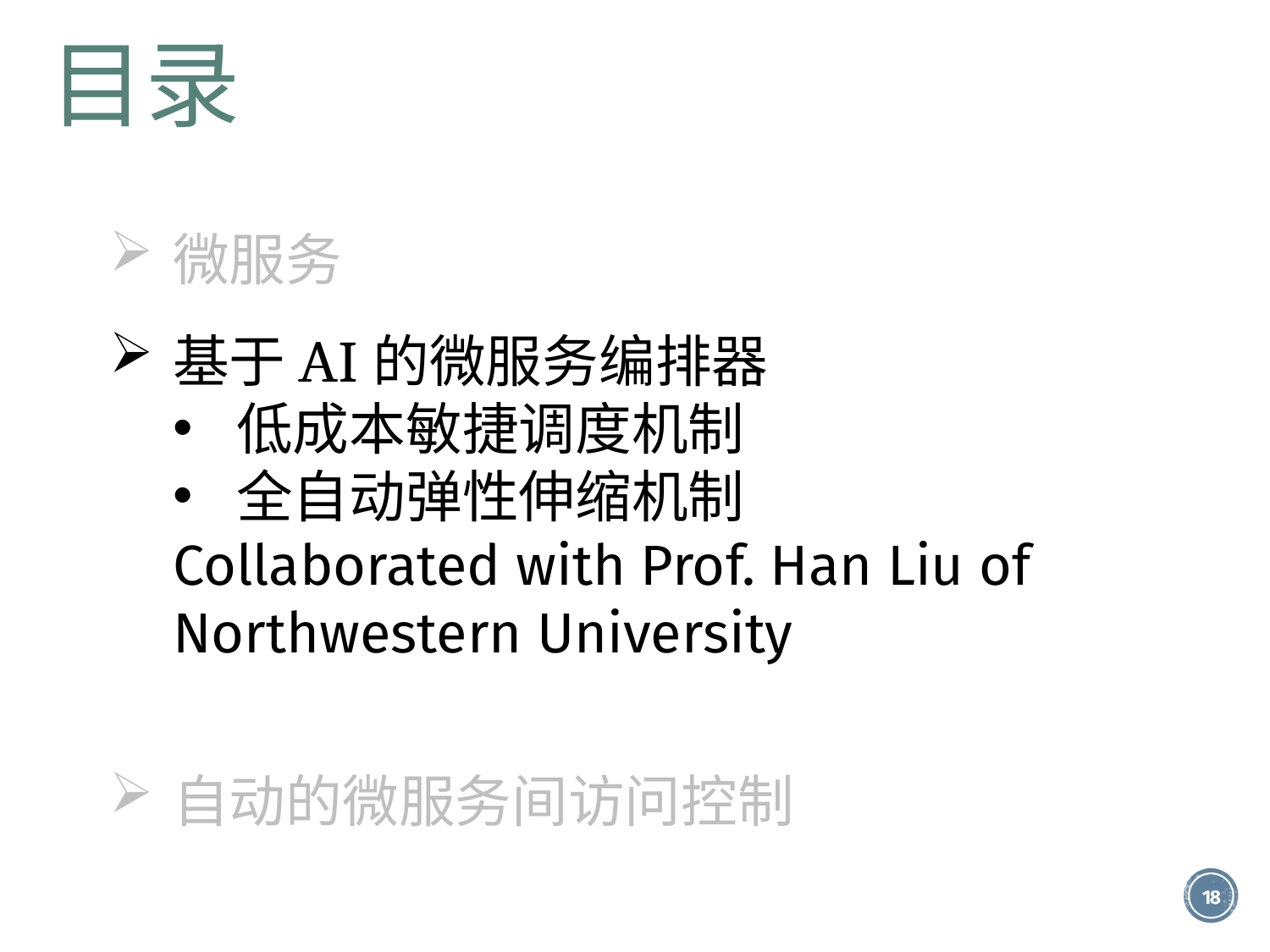

目录
微服务
基于AI的微服务编排器
低成本敏捷调度机制
全自动弹性伸缩机制
Collaborated with Prof. Han Liu of Northwestern University

自动的微服务间访问控制
18